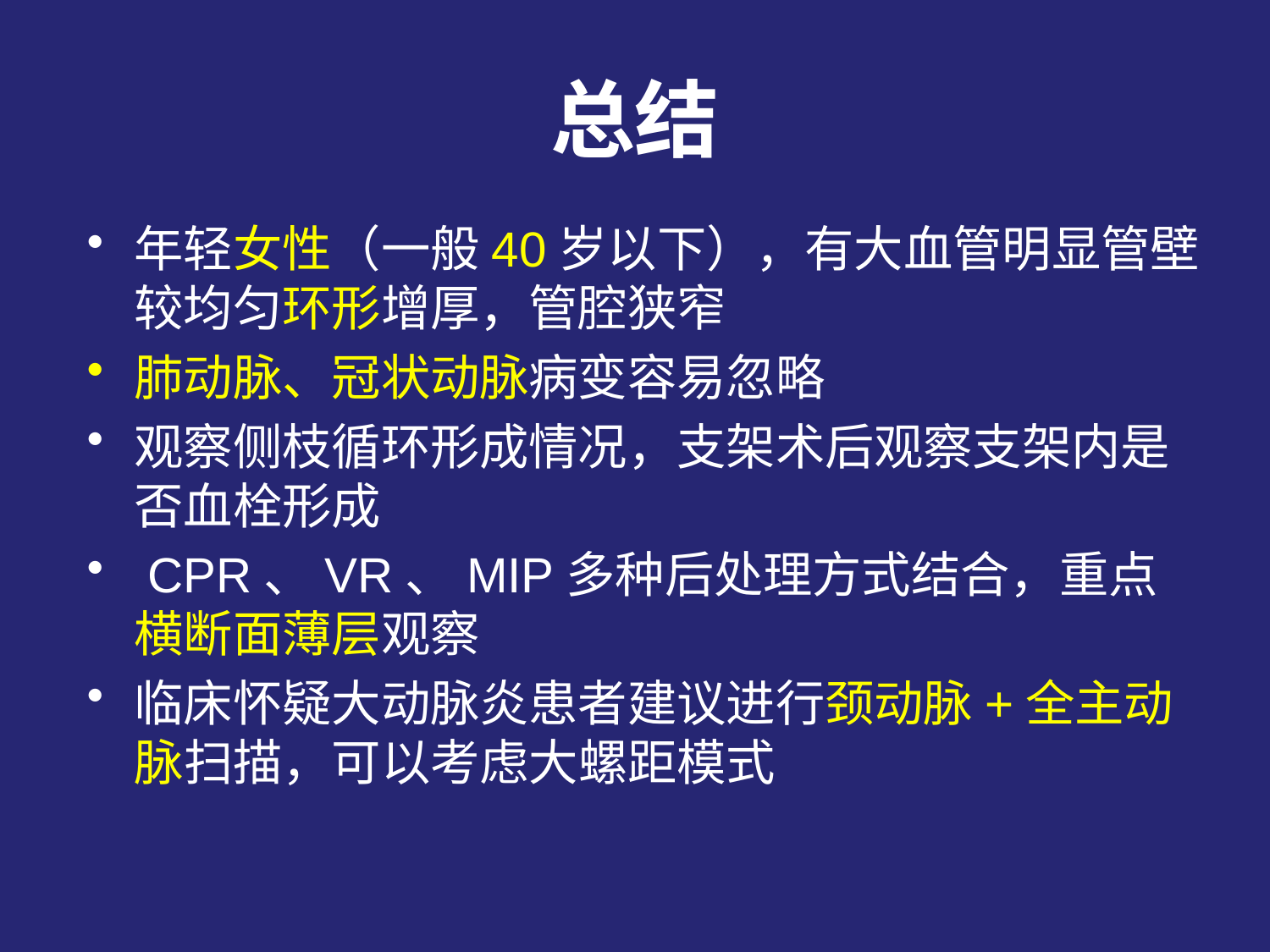

# 总结
年轻女性（一般40岁以下），有大血管明显管壁较均匀环形增厚，管腔狭窄
肺动脉、冠状动脉病变容易忽略
观察侧枝循环形成情况，支架术后观察支架内是否血栓形成
 CPR、VR、MIP多种后处理方式结合，重点横断面薄层观察
临床怀疑大动脉炎患者建议进行颈动脉+全主动脉扫描，可以考虑大螺距模式